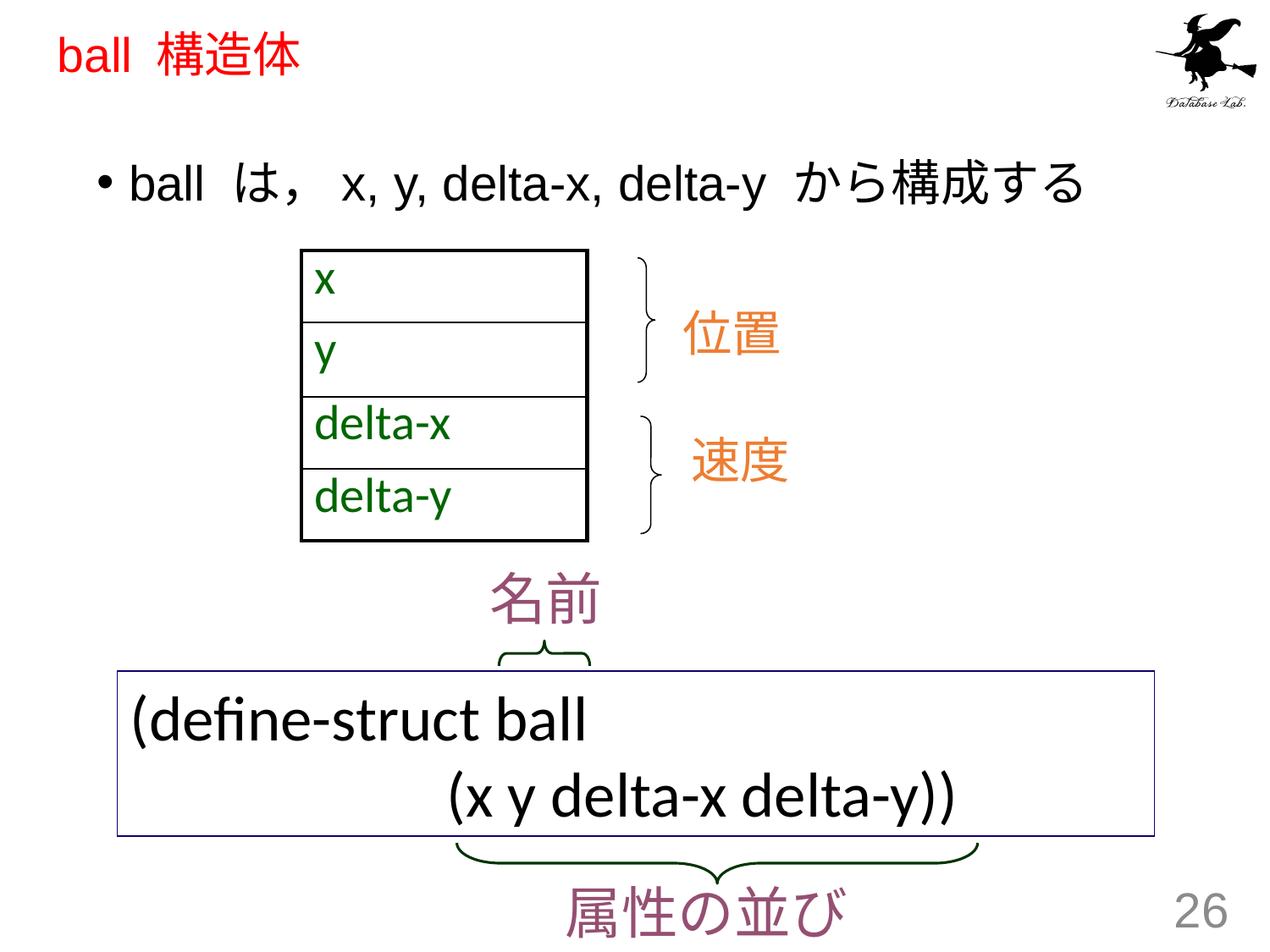

# ball 構造体
ball は，x, y, delta-x, delta-y から構成する

| x |
| --- |
| y |
| delta-x |
| delta-y |

位置

速度
名前

(define-struct ball
                      (x y delta-x delta-y))
属性の並び
26